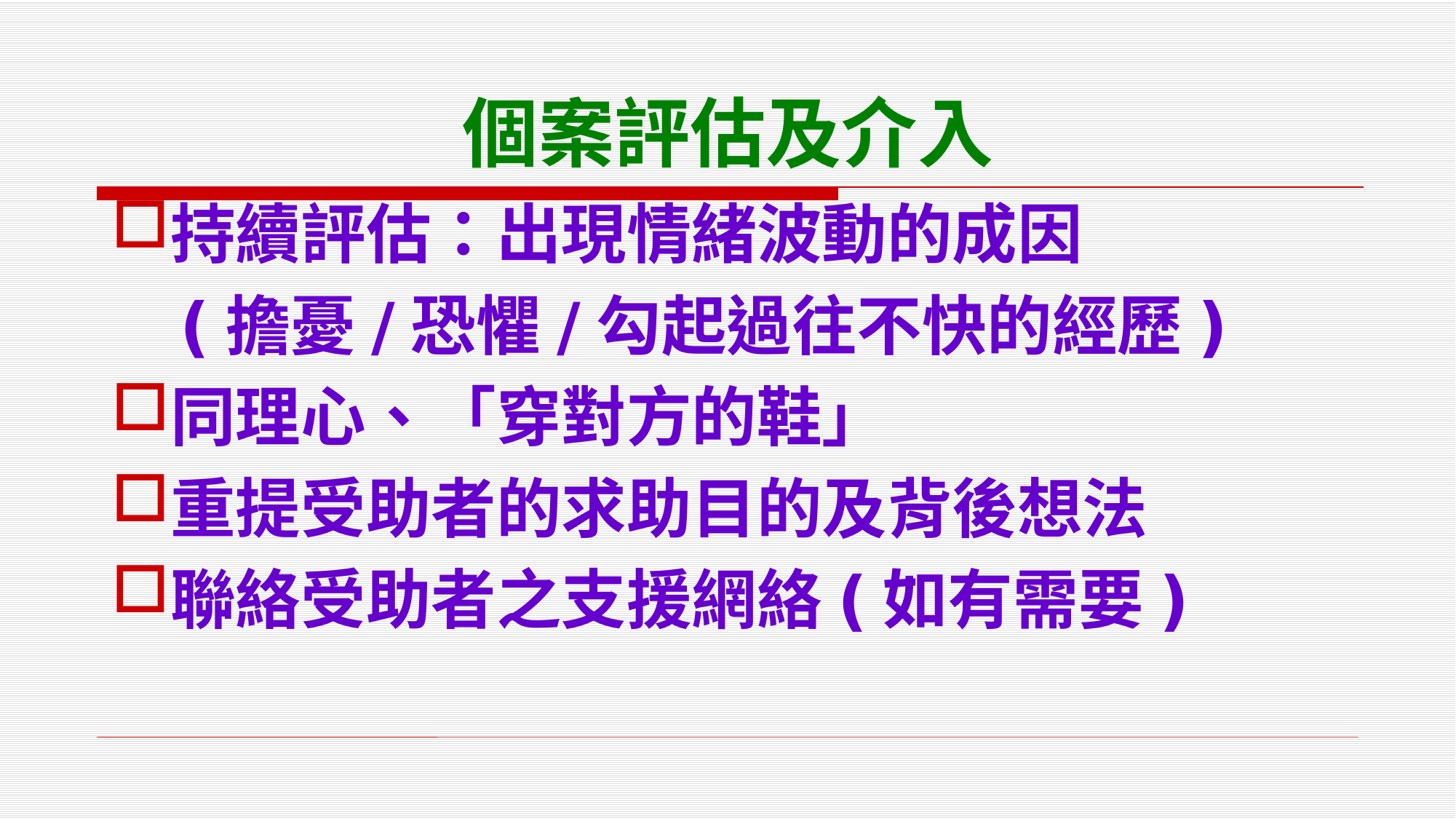

# 個案評估及介入
持續評估：出現情緒波動的成因
   (擔憂/恐懼/勾起過往不快的經歷)
同理心、「穿對方的鞋」
重提受助者的求助目的及背後想法
聯絡受助者之支援網絡(如有需要)